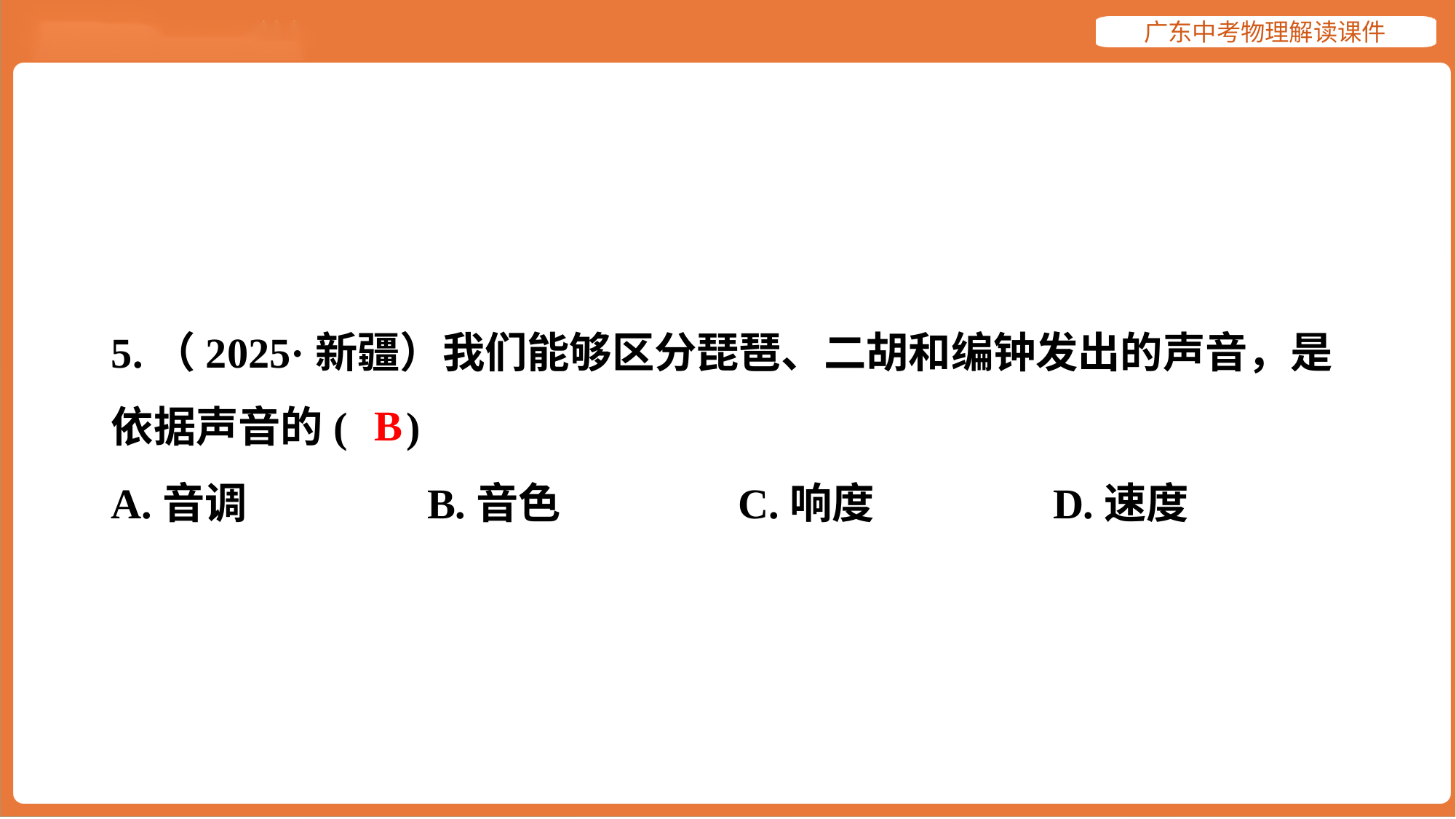

5.（2025·新疆）我们能够区分琵琶、二胡和编钟发出的声音，是
依据声音的(     )
B
A.音调	B.音色	C.响度	D.速度